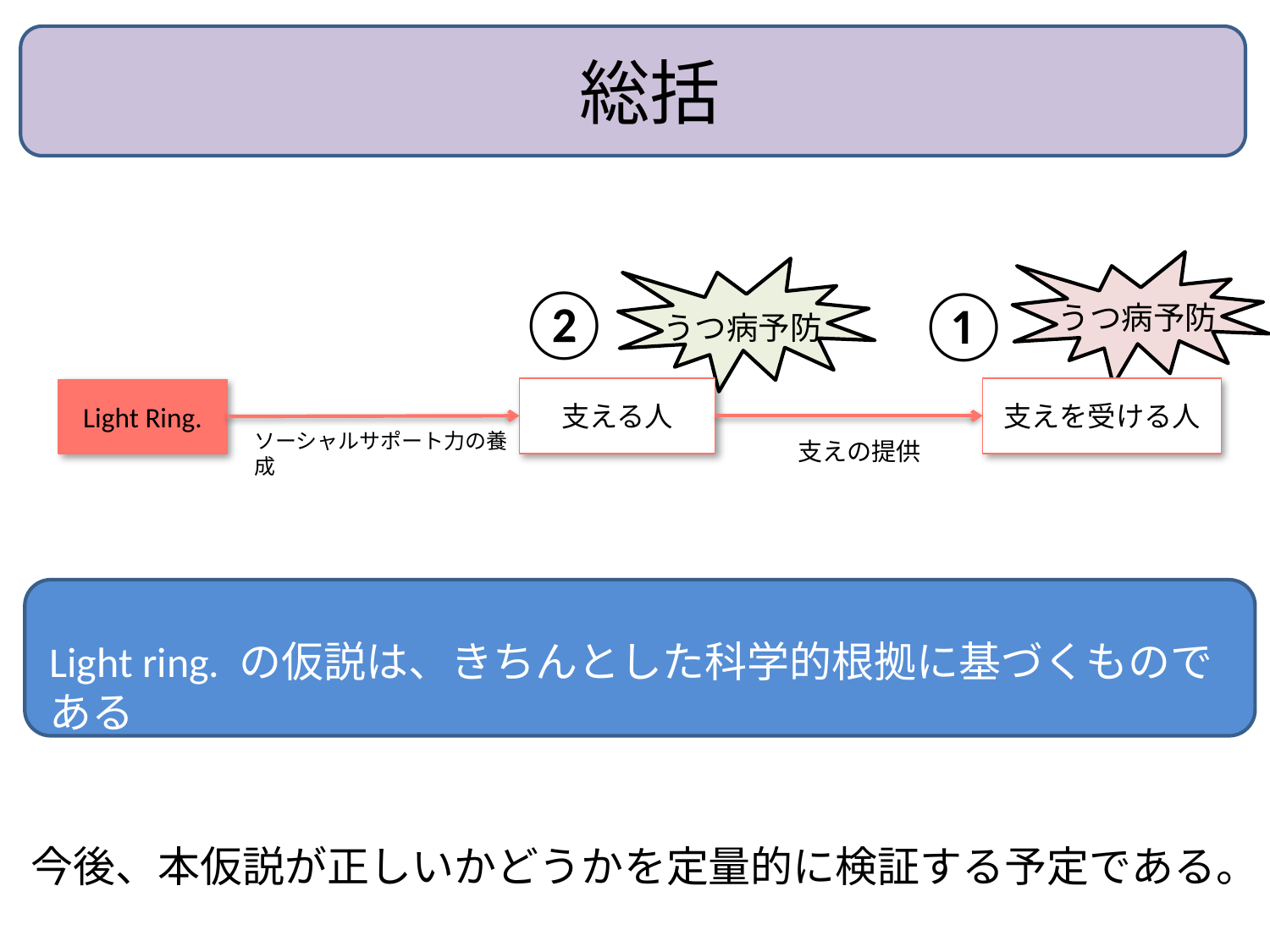

総括

②
①
うつ病予防
うつ病予防
支える人
支えを受ける人
Light Ring.
ソーシャルサポート力の養成
支えの提供

Light ring. の仮説は、きちんとした科学的根拠に基づくものである
今後、本仮説が正しいかどうかを定量的に検証する予定である。